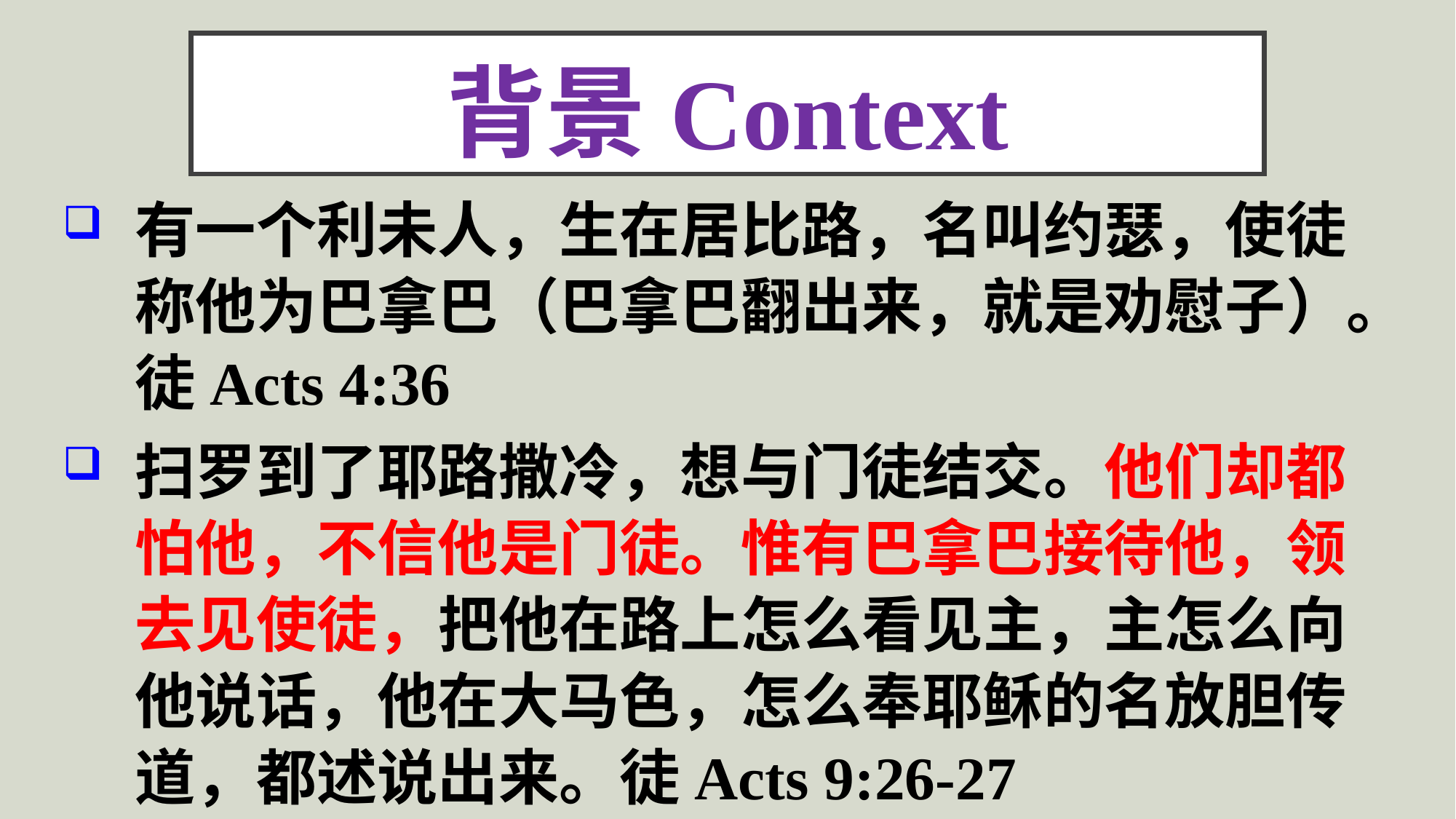

# 背景Context
有一个利未人，生在居比路，名叫约瑟，使徒称他为巴拿巴（巴拿巴翻出来，就是劝慰子）。徒Acts 4:36
扫罗到了耶路撒冷，想与门徒结交。他们却都怕他，不信他是门徒。惟有巴拿巴接待他，领去见使徒，把他在路上怎么看见主，主怎么向他说话，他在大马色，怎么奉耶稣的名放胆传道，都述说出来。徒Acts 9:26-27